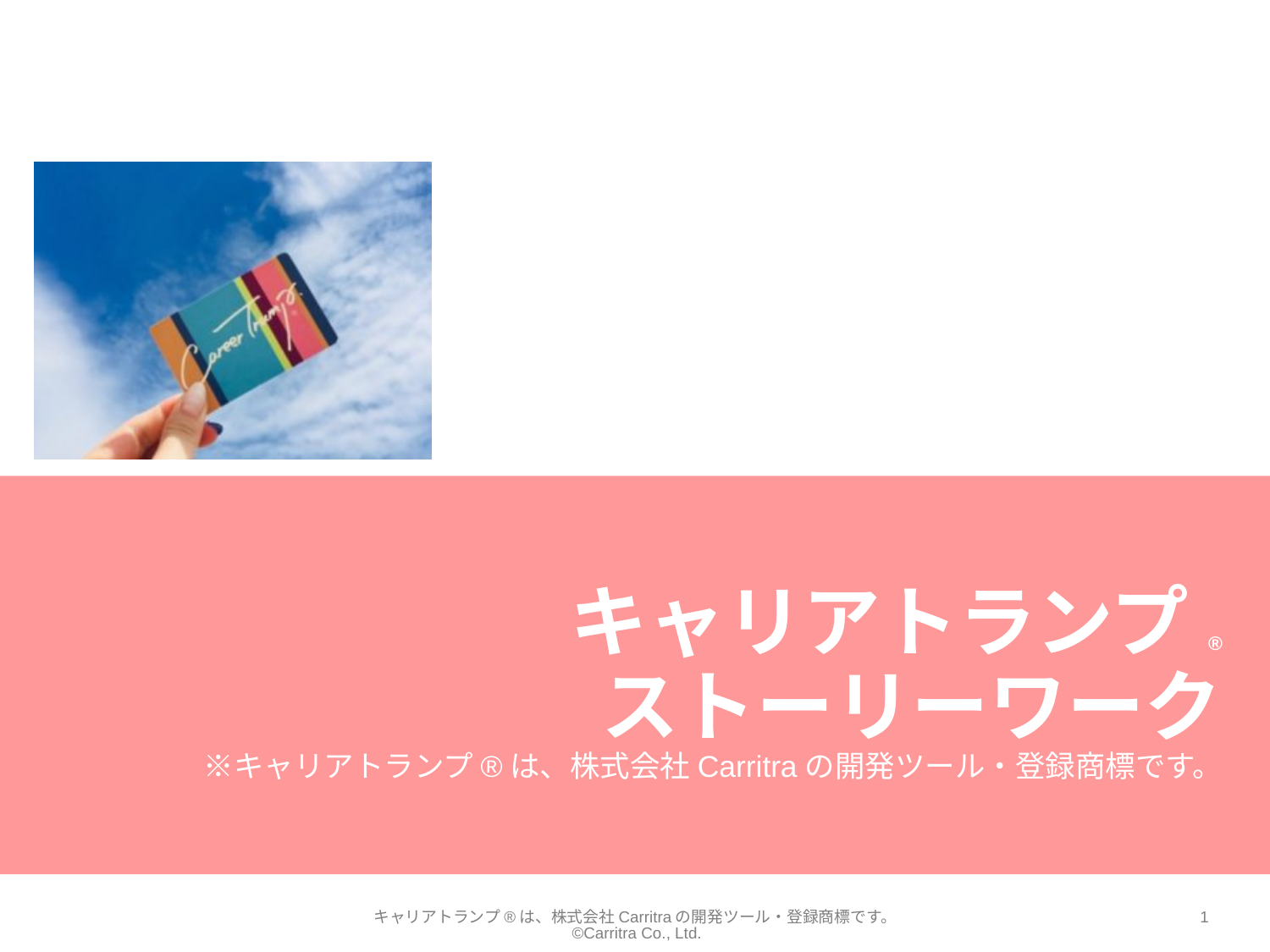

# キャリアトランプ® ストーリーワーク ※キャリアトランプ®は、株式会社Carritraの開発ツール・登録商標です。